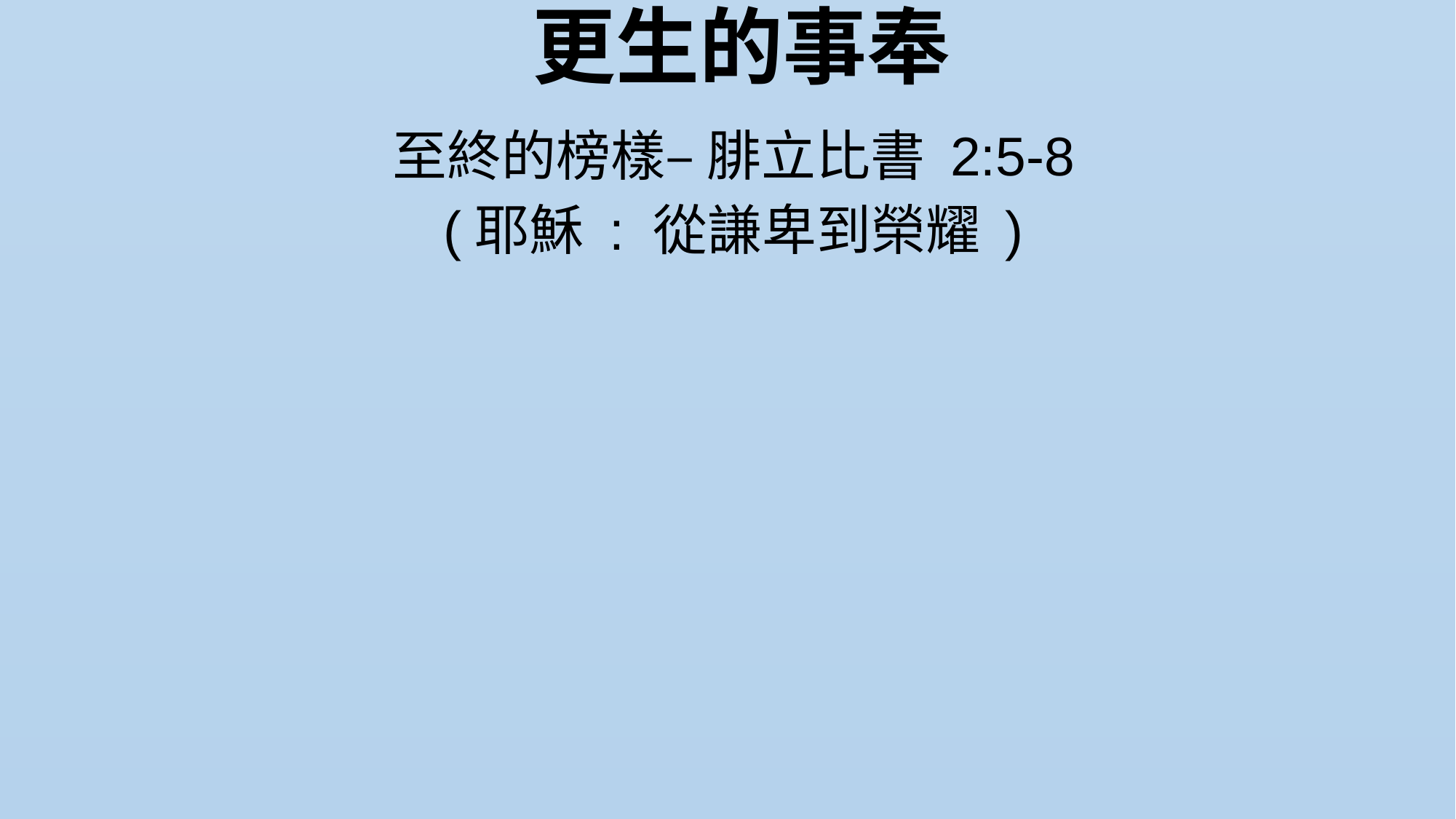

# 更生的事奉
至終的榜樣– 腓立比書 2:5-8
(耶穌 : 從謙卑到榮耀 )